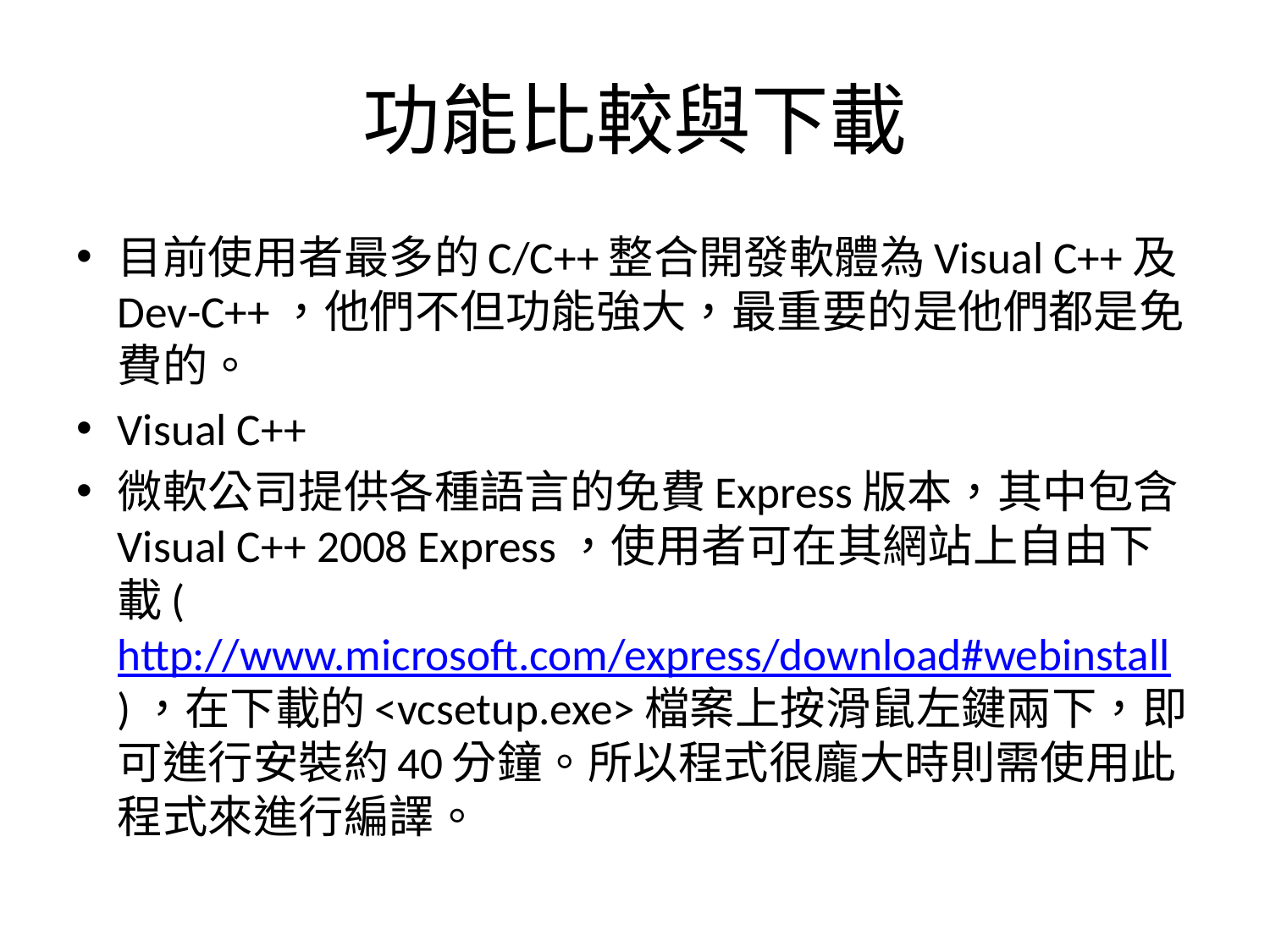

# 功能比較與下載
目前使用者最多的C/C++整合開發軟體為Visual C++及Dev-C++，他們不但功能強大，最重要的是他們都是免費的。
Visual C++
微軟公司提供各種語言的免費Express版本，其中包含Visual C++ 2008 Express，使用者可在其網站上自由下載(http://www.microsoft.com/express/download#webinstall)，在下載的<vcsetup.exe>檔案上按滑鼠左鍵兩下，即可進行安裝約40分鐘。所以程式很龐大時則需使用此程式來進行編譯。